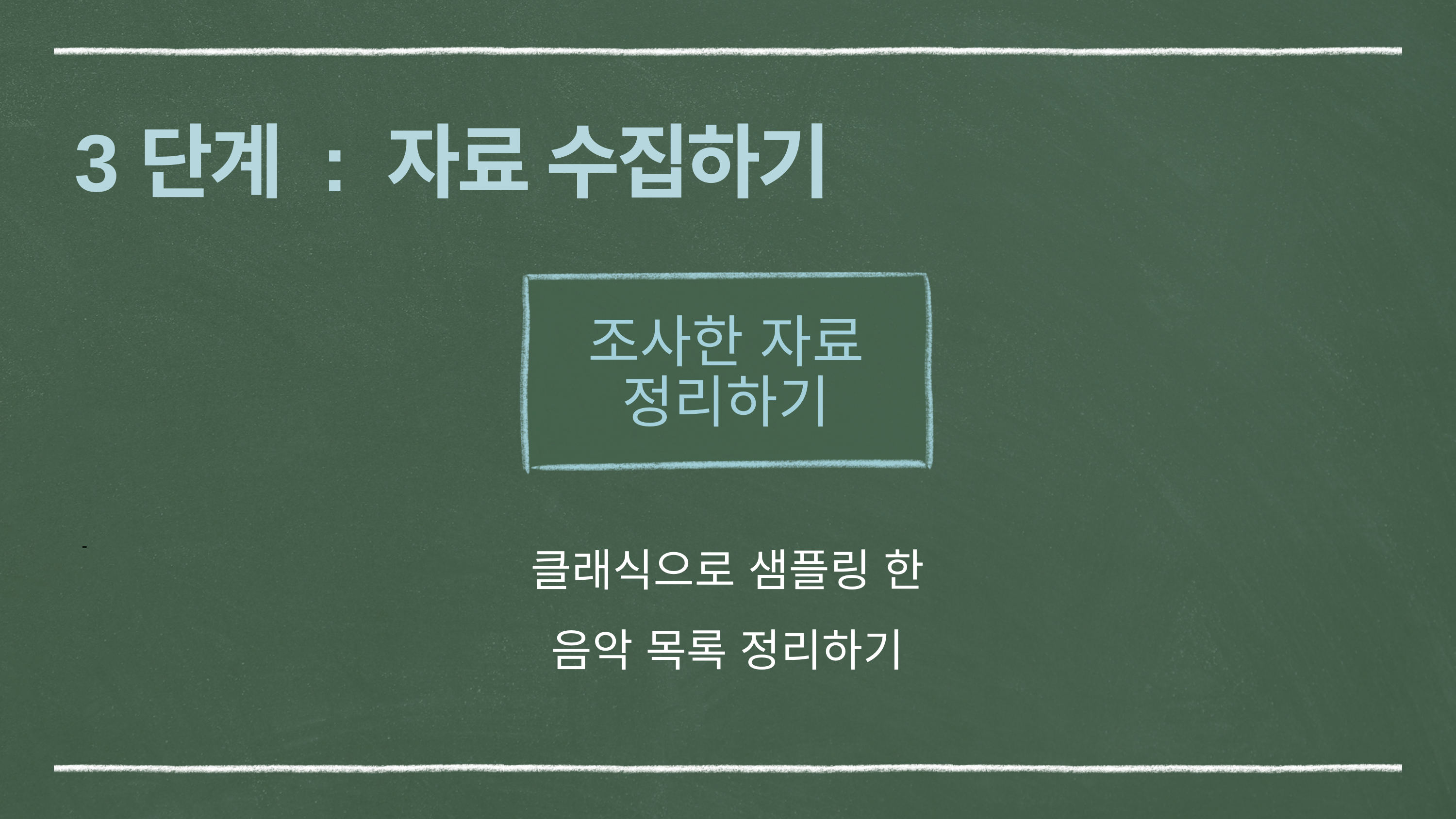

3단계 : 자료 수집하기

조사한 자료
정리하기
클래식으로 샘플링 한
음악 목록 정리하기
-